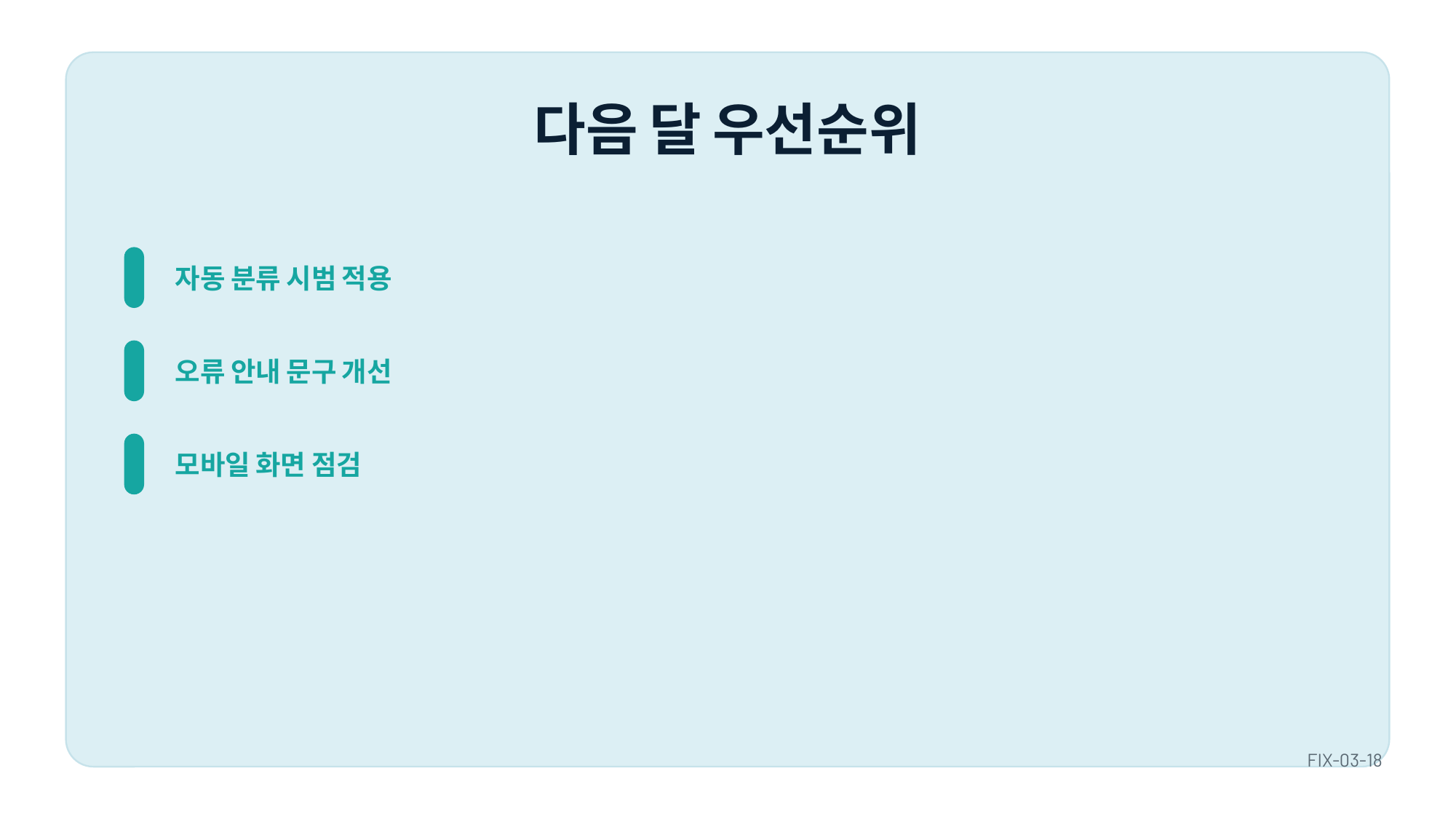

다음 달 우선순위
자동 분류 시범 적용

오류 안내 문구 개선

모바일 화면 점검

FIX-03-18